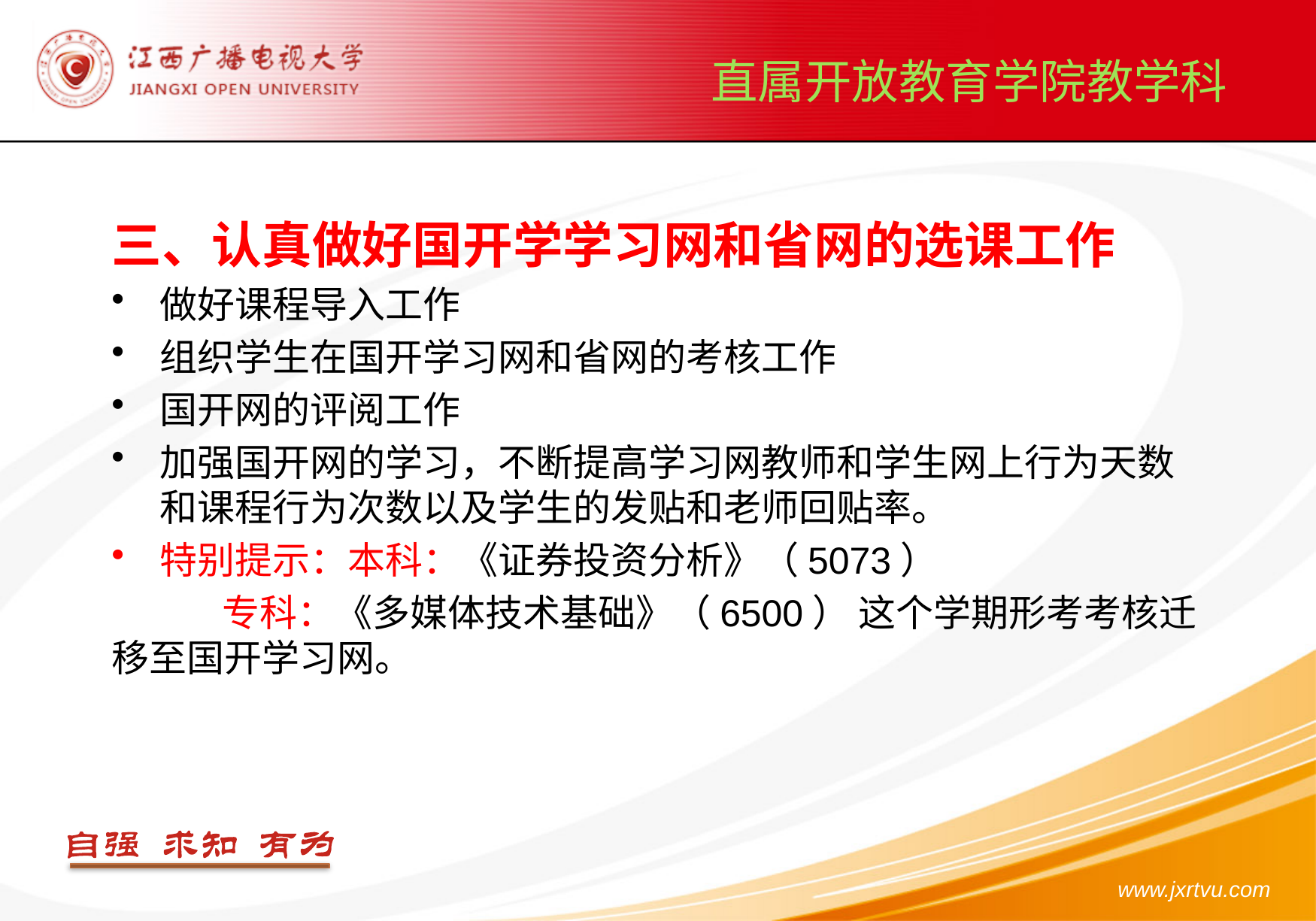

# 直属开放教育学院教学科
三、认真做好国开学学习网和省网的选课工作
做好课程导入工作
组织学生在国开学习网和省网的考核工作
国开网的评阅工作
加强国开网的学习，不断提高学习网教师和学生网上行为天数和课程行为次数以及学生的发贴和老师回贴率。
特别提示：本科：《证券投资分析》（5073）
            专科：《多媒体技术基础》（6500） 这个学期形考考核迁移至国开学习网。